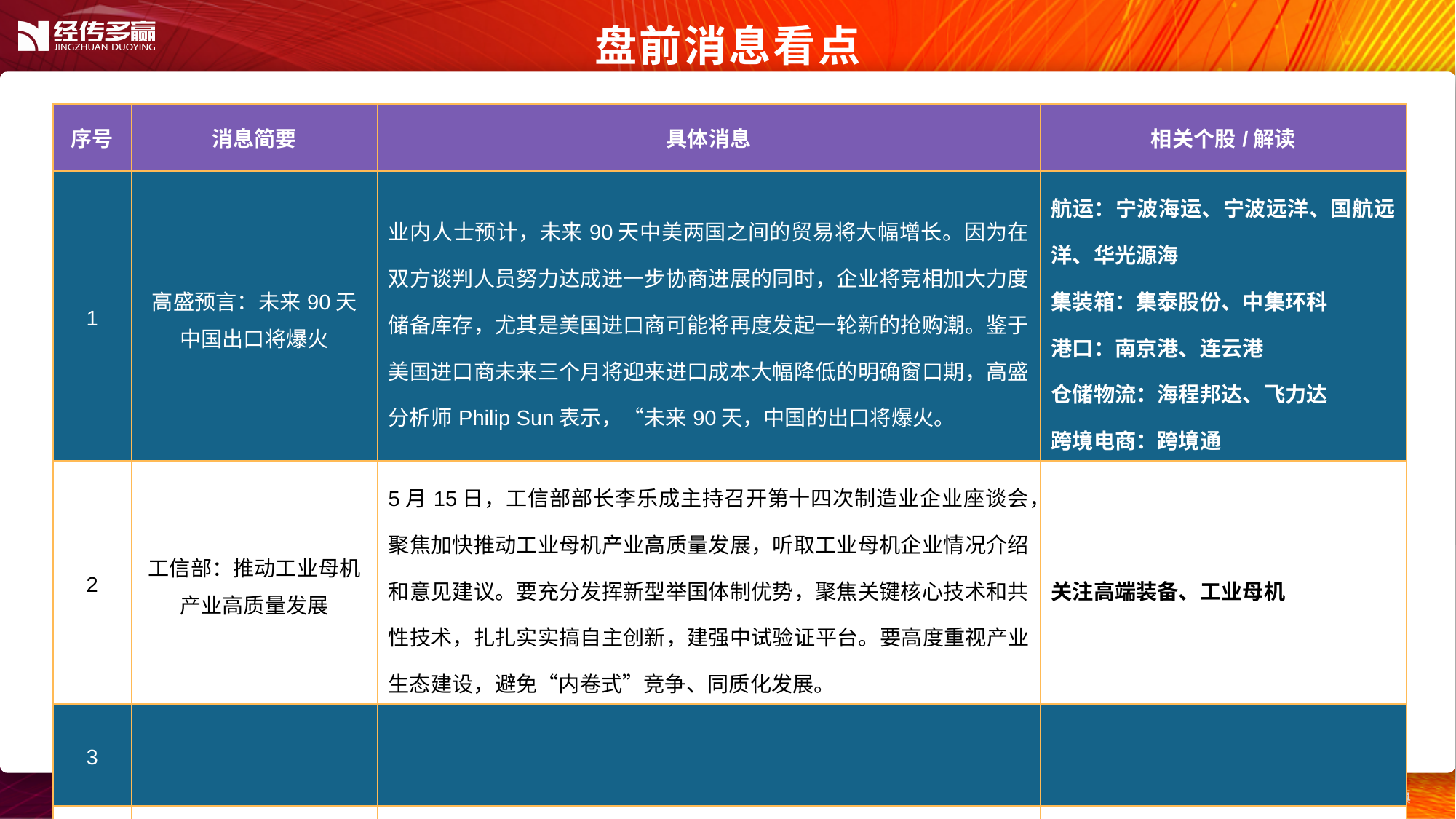

盘前消息看点
| 序号 | 消息简要 | 具体消息 | 相关个股/解读 |
| --- | --- | --- | --- |
| 1 | 高盛预言：未来90天中国出口将爆火 | 业内人士预计，未来90天中美两国之间的贸易将大幅增长。因为在双方谈判人员努力达成进一步协商进展的同时，企业将竞相加大力度储备库存，尤其是美国进口商可能将再度发起一轮新的抢购潮。鉴于美国进口商未来三个月将迎来进口成本大幅降低的明确窗口期，高盛分析师Philip Sun表示，“未来90天，中国的出口将爆火。 | 航运：宁波海运、宁波远洋、国航远洋、华光源海 集装箱：集泰股份、中集环科 港口：南京港、连云港 仓储物流：海程邦达、飞力达 跨境电商：跨境通 |
| 2 | 工信部：推动工业母机产业高质量发展 | 5月15日，工信部部长李乐成主持召开第十四次制造业企业座谈会，聚焦加快推动工业母机产业高质量发展，听取工业母机企业情况介绍和意见建议。要充分发挥新型举国体制优势，聚焦关键核心技术和共性技术，扎扎实实搞自主创新，建强中试验证平台。要高度重视产业生态建设，避免“内卷式”竞争、同质化发展。 | 关注高端装备、工业母机 |
| 3 |  |  |  |
| 4 |  |  |  |